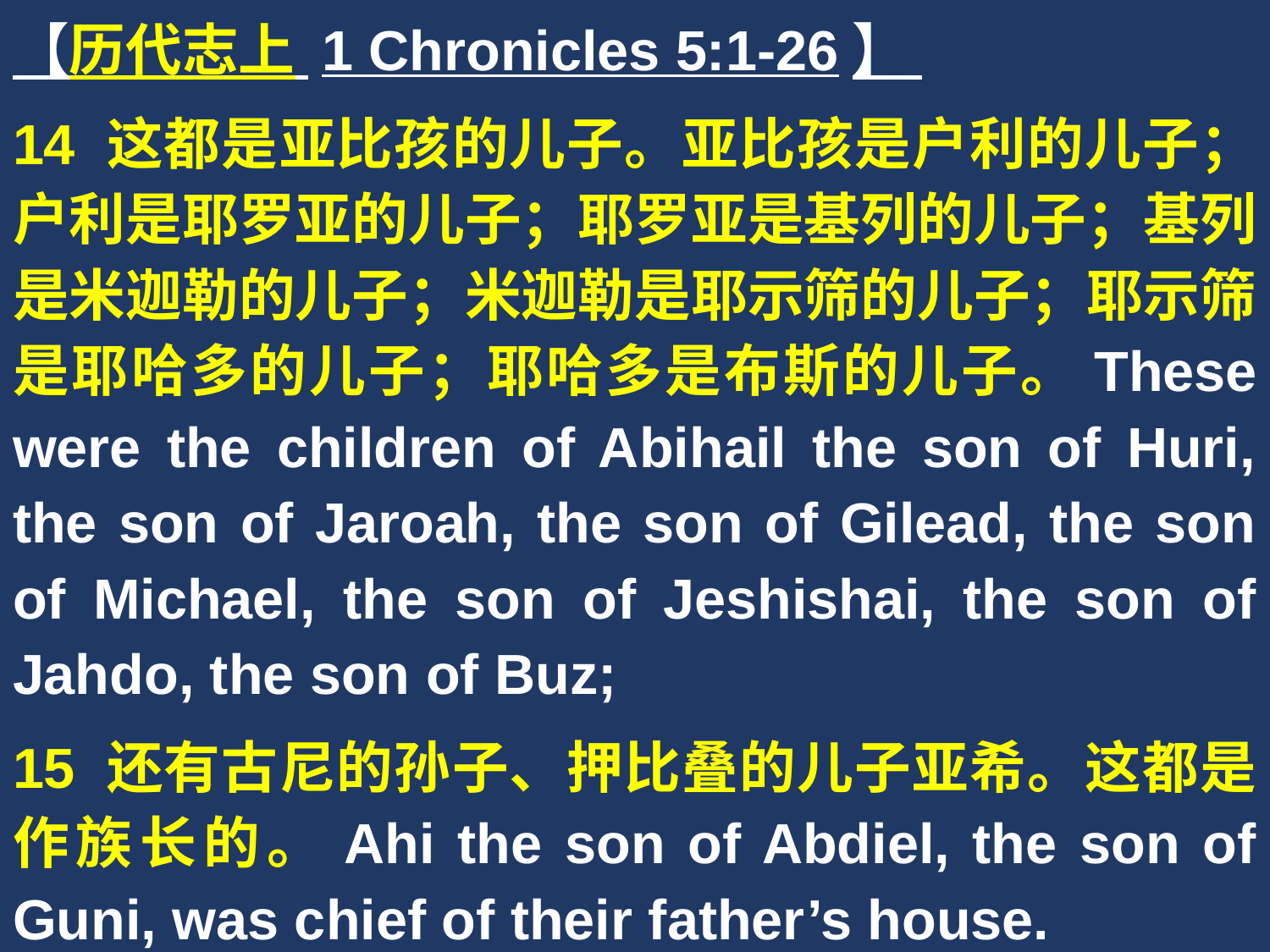

【历代志上 1 Chronicles 5:1-26】
14 这都是亚比孩的儿子。亚比孩是户利的儿子；户利是耶罗亚的儿子；耶罗亚是基列的儿子；基列是米迦勒的儿子；米迦勒是耶示筛的儿子；耶示筛是耶哈多的儿子；耶哈多是布斯的儿子。These were the children of Abihail the son of Huri, the son of Jaroah, the son of Gilead, the son of Michael, the son of Jeshishai, the son of Jahdo, the son of Buz;
15 还有古尼的孙子、押比叠的儿子亚希。这都是作族长的。Ahi the son of Abdiel, the son of Guni, was chief of their father’s house.